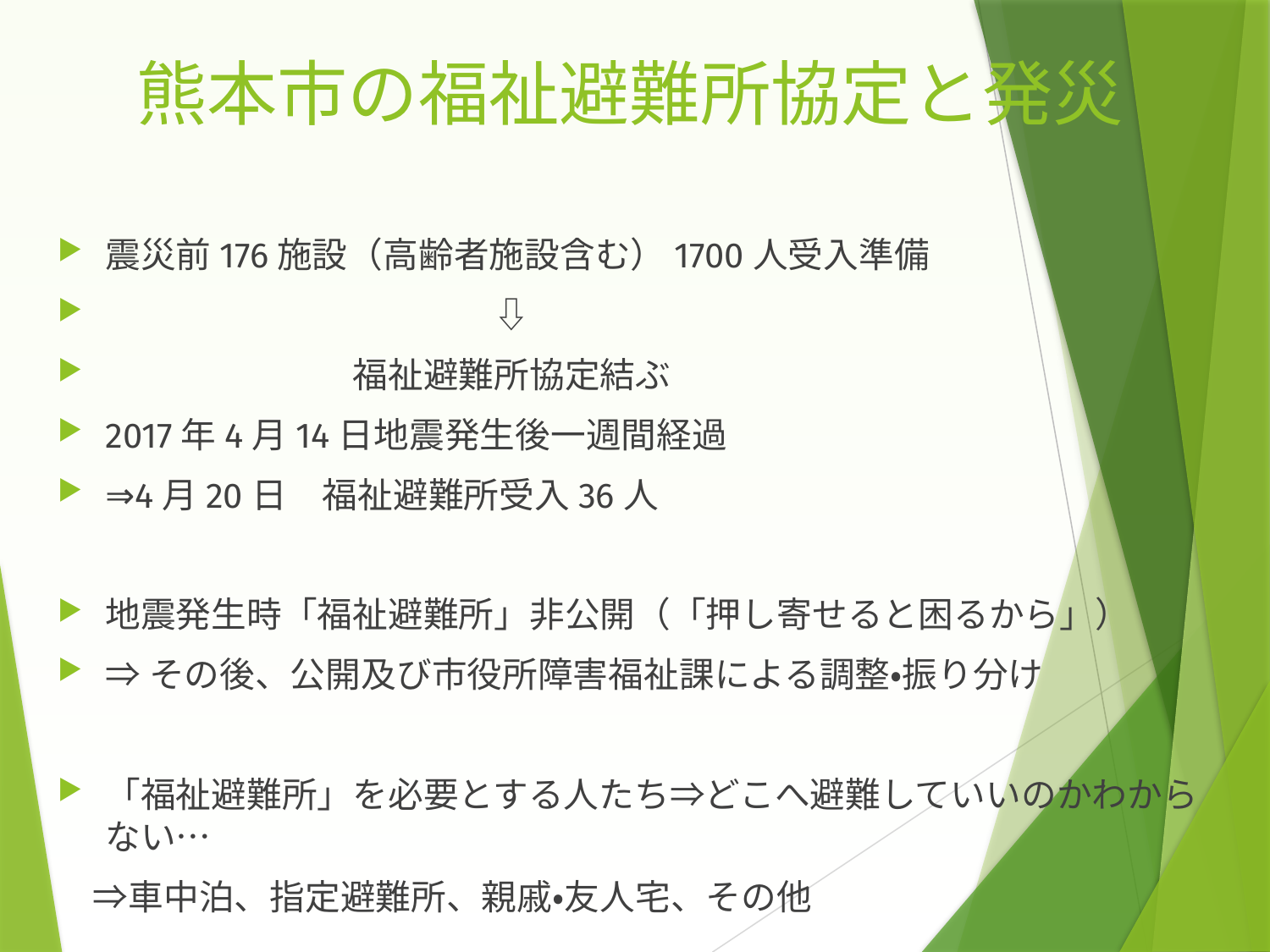

# 熊本市の福祉避難所協定と発災
震災前176施設（高齢者施設含む）1700人受入準備
　　　　　　　　　　　⇩
　　　　　　　福祉避難所協定結ぶ
2017年4月14日地震発生後一週間経過
⇒4月20日　福祉避難所受入36人

地震発生時「福祉避難所」非公開（「押し寄せると困るから」）
⇒その後、公開及び市役所障害福祉課による調整・振り分け

「福祉避難所」を必要とする人たち⇒どこへ避難していいのかわからない…
　⇒車中泊、指定避難所、親戚・友人宅、その他